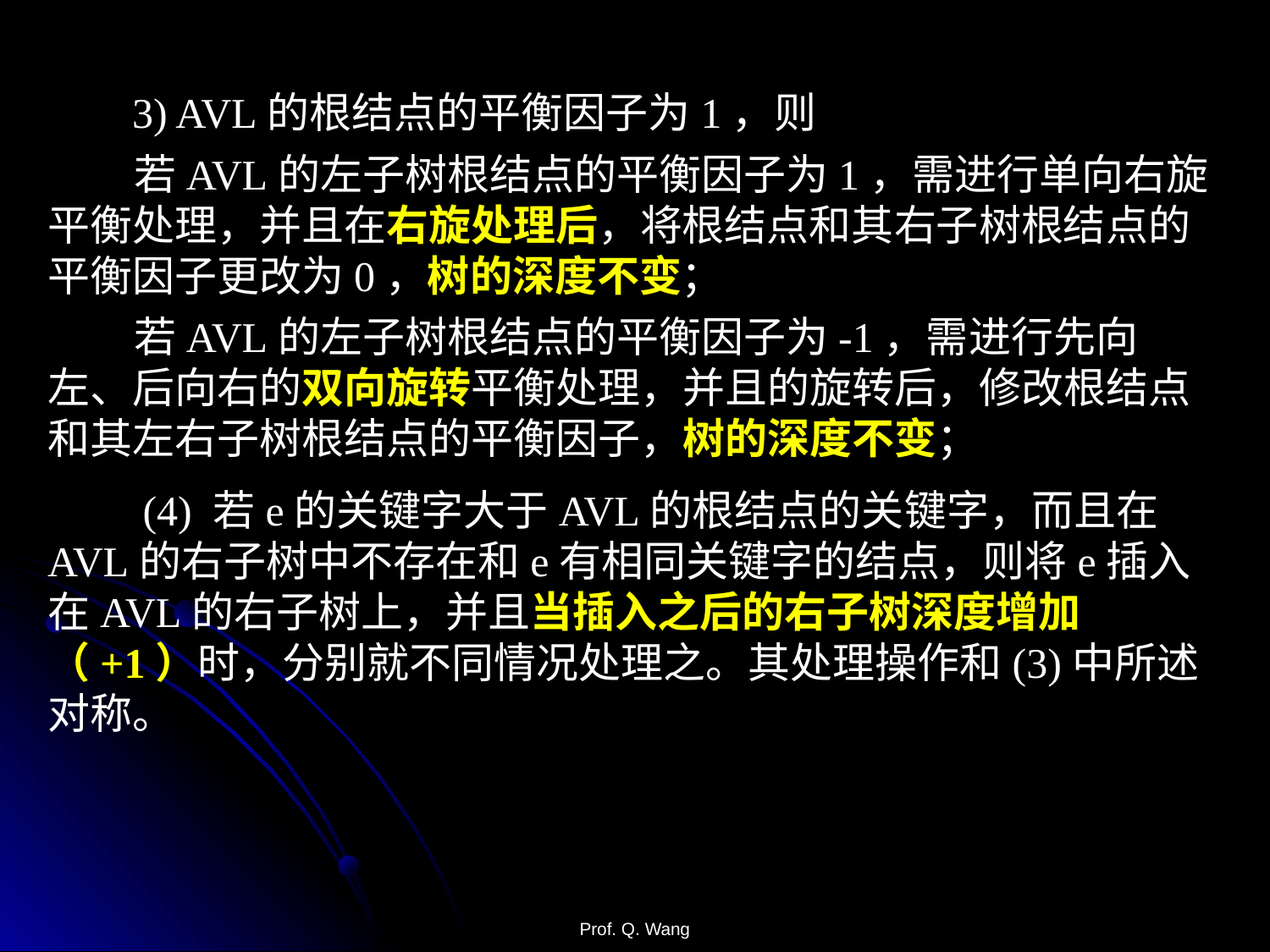

3) AVL的根结点的平衡因子为1，则
        若AVL的左子树根结点的平衡因子为1，需进行单向右旋平衡处理，并且在右旋处理后，将根结点和其右子树根结点的平衡因子更改为0，树的深度不变；
        若AVL的左子树根结点的平衡因子为-1，需进行先向左、后向右的双向旋转平衡处理，并且的旋转后，修改根结点和其左右子树根结点的平衡因子，树的深度不变；
         (4) 若e的关键字大于AVL的根结点的关键字，而且在AVL的右子树中不存在和e有相同关键字的结点，则将e插入在AVL的右子树上，并且当插入之后的右子树深度增加（+1）时，分别就不同情况处理之。其处理操作和(3)中所述对称。

Prof. Q. Wang